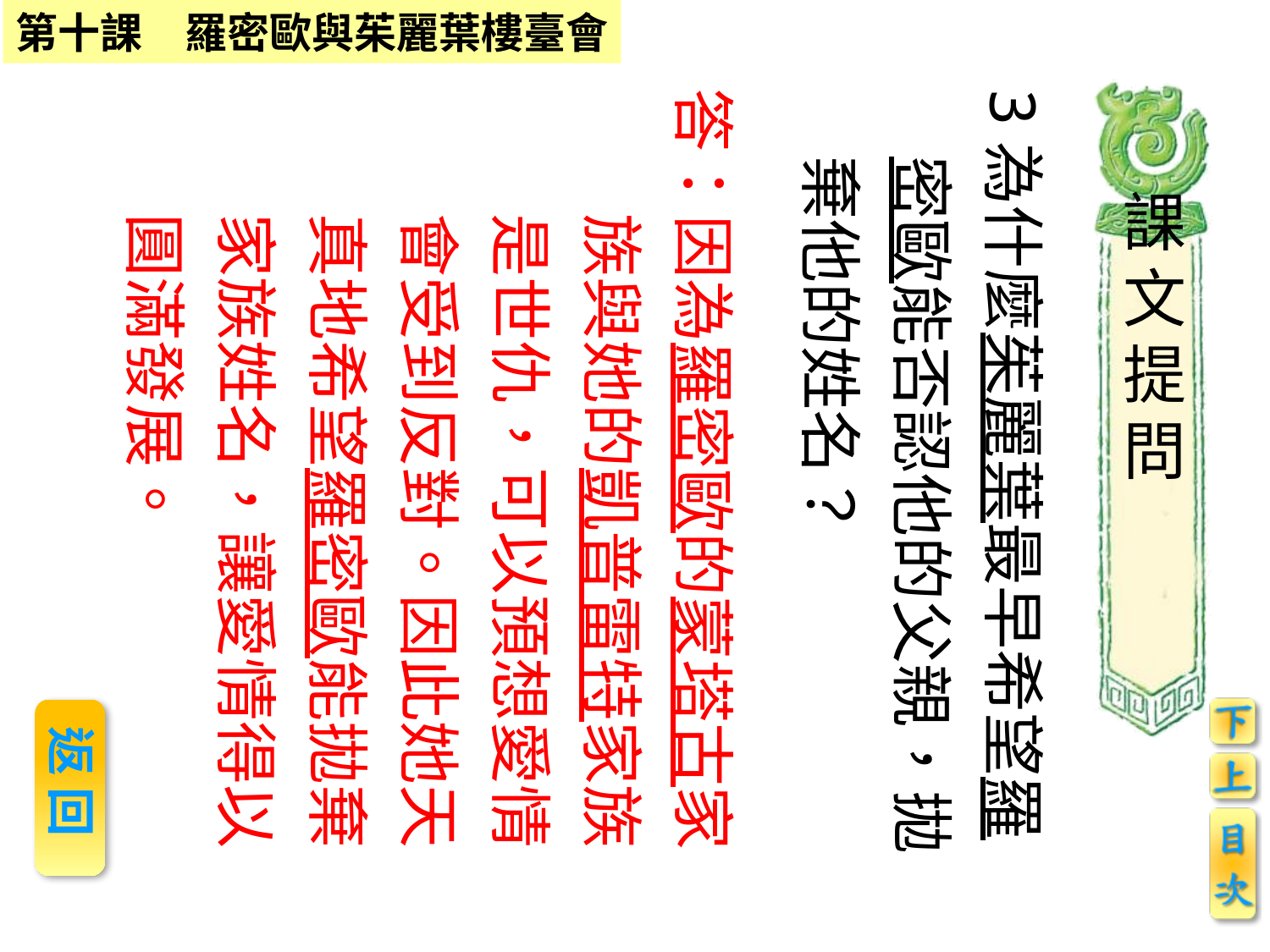

答：因為羅密歐的蒙塔古家族與她的凱普雷特家族是世仇，可以預想愛情會受到反對。因此她天真地希望羅密歐能拋棄家族姓名，讓愛情得以圓滿發展。
3為什麼茱麗葉最早希望羅密歐能否認他的父親，拋棄他的姓名？
課文提問
 返 回